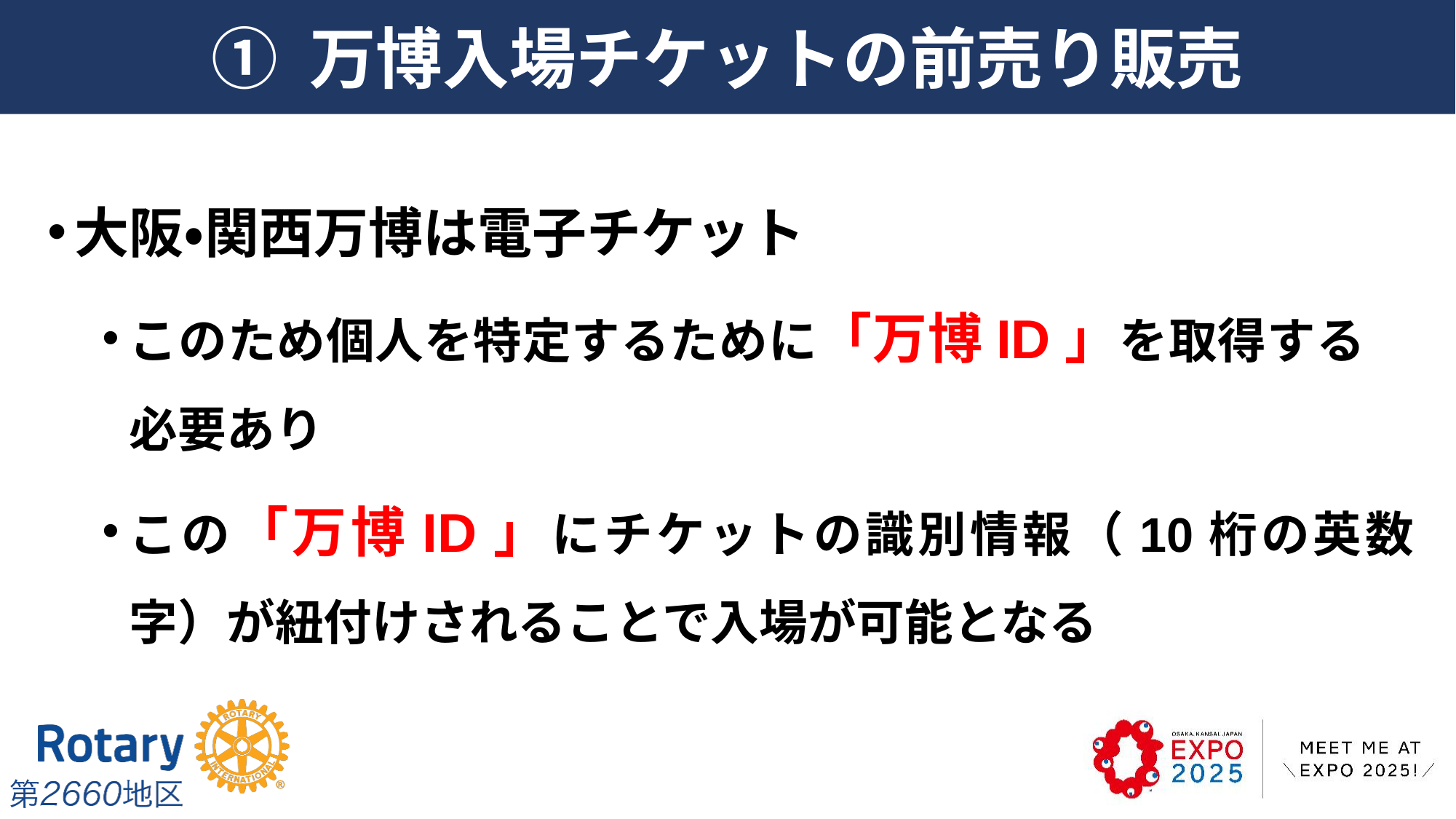

# ① 万博入場チケットの前売り販売
大阪・関西万博は電子チケット
このため個人を特定するために「万博ID」を取得する　必要あり
この「万博ID」にチケットの識別情報（10桁の英数字）が紐付けされることで入場が可能となる